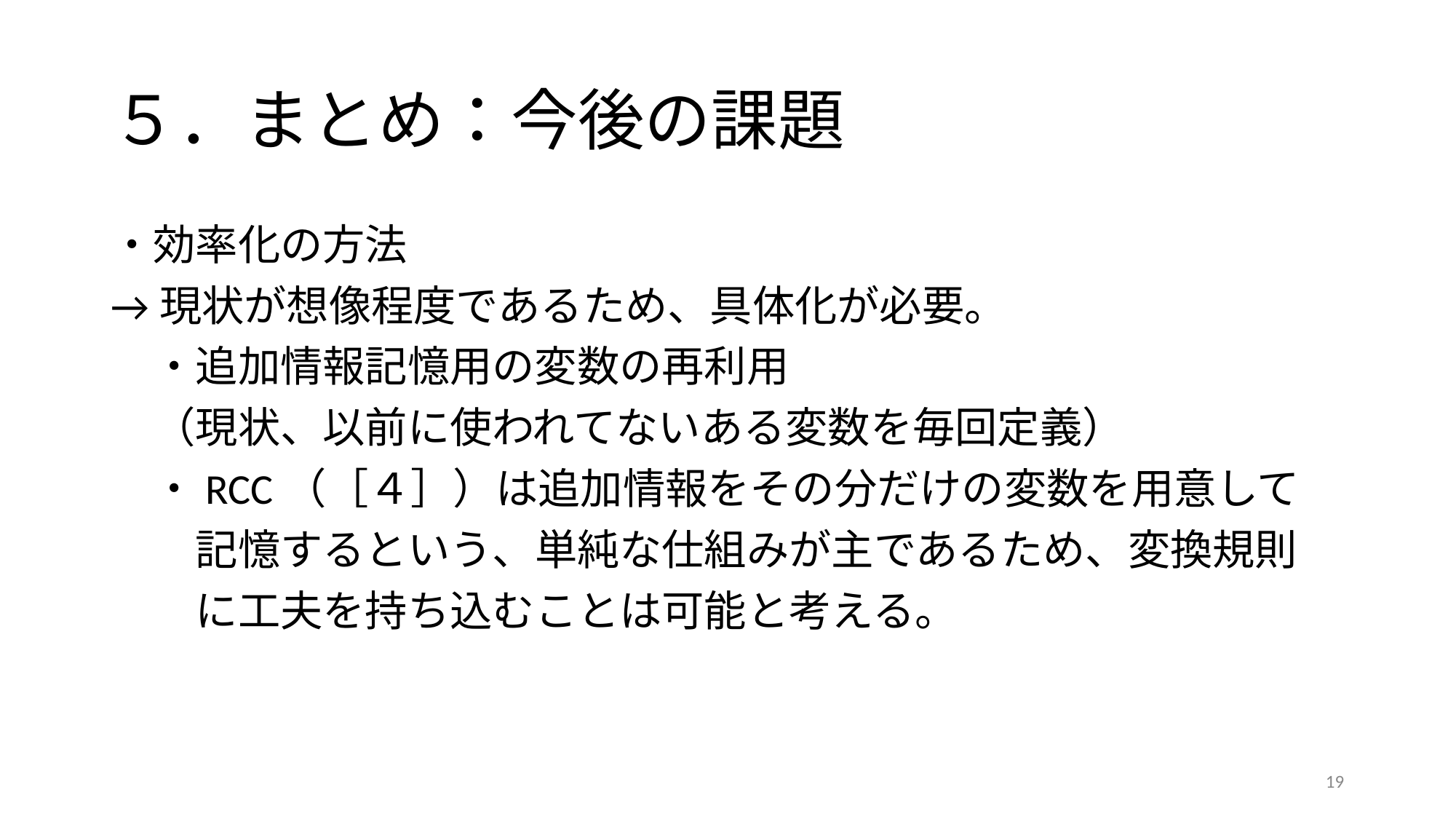

# ５．まとめ：今後の課題
・効率化の方法
→現状が想像程度であるため、具体化が必要。
　・追加情報記憶用の変数の再利用
　（現状、以前に使われてないある変数を毎回定義）
　・RCC（［４］）は追加情報をその分だけの変数を用意して
　　記憶するという、単純な仕組みが主であるため、変換規則
　　に工夫を持ち込むことは可能と考える。

19